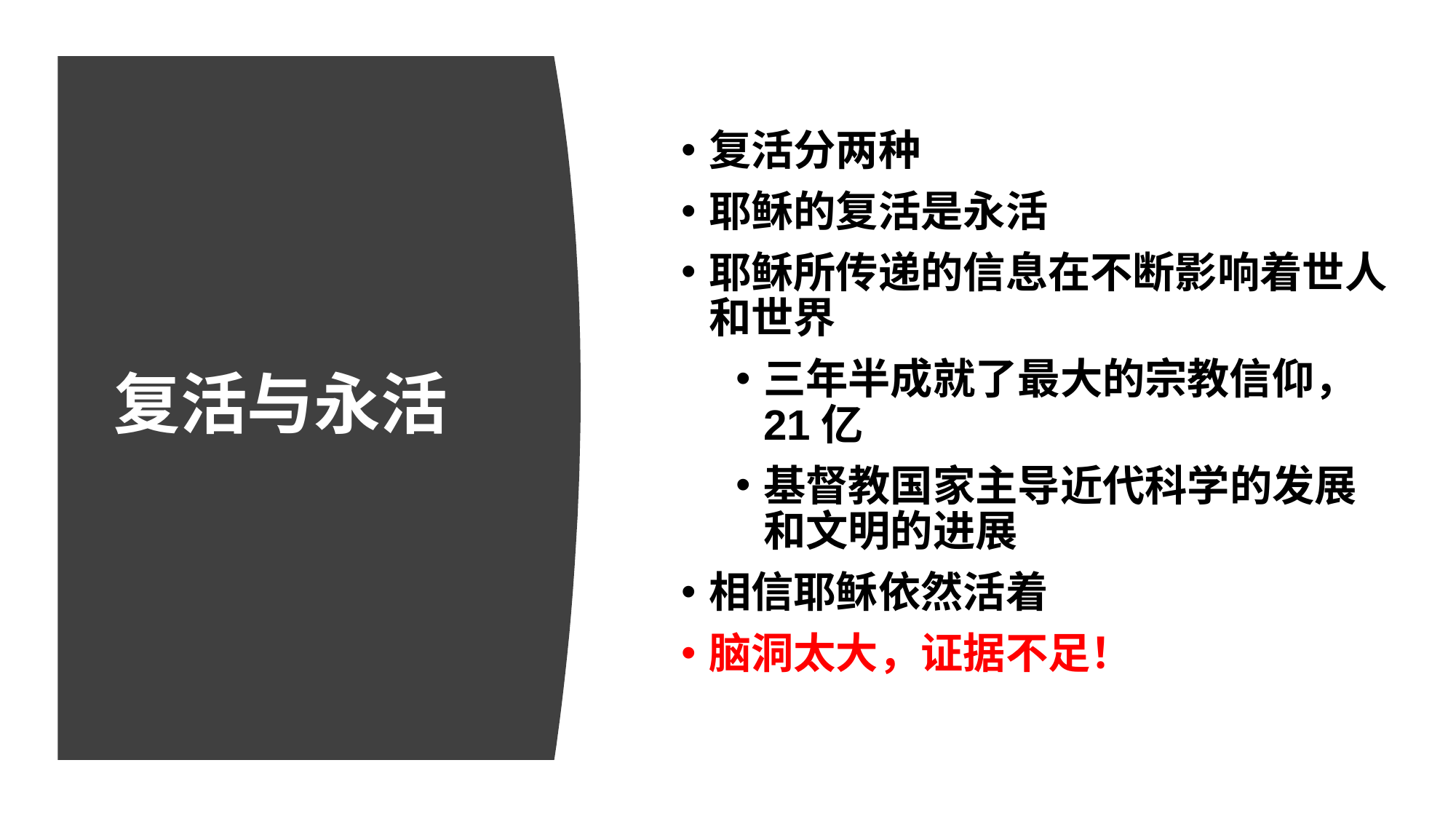

复活分两种
耶稣的复活是永活
耶稣所传递的信息在不断影响着世人和世界
三年半成就了最大的宗教信仰，21亿
基督教国家主导近代科学的发展和文明的进展
相信耶稣依然活着
脑洞太大，证据不足！
# 复活与永活